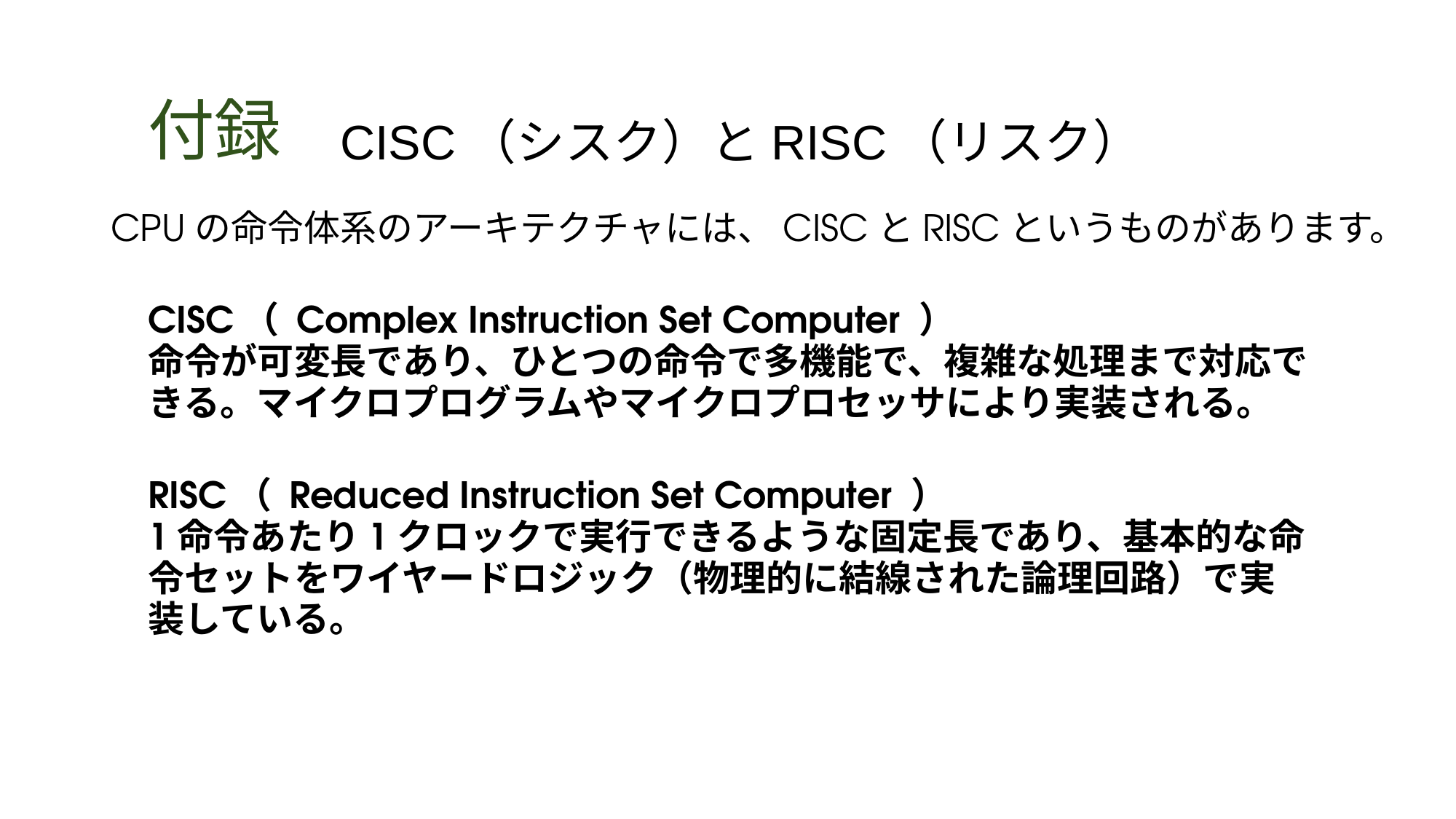

# 付録
CISC（シスク）とRISC（リスク）
CPUの命令体系のアーキテクチャには、CISCとRISCというものがあります。
CISC（ Complex Instruction Set Computer ）
命令が可変長であり、ひとつの命令で多機能で、複雑な処理まで対応できる。マイクロプログラムやマイクロプロセッサにより実装される。
RISC（ Reduced Instruction Set Computer ）
1命令あたり1クロックで実行できるような固定長であり、基本的な命令セットをワイヤードロジック（物理的に結線された論理回路）で実装している。